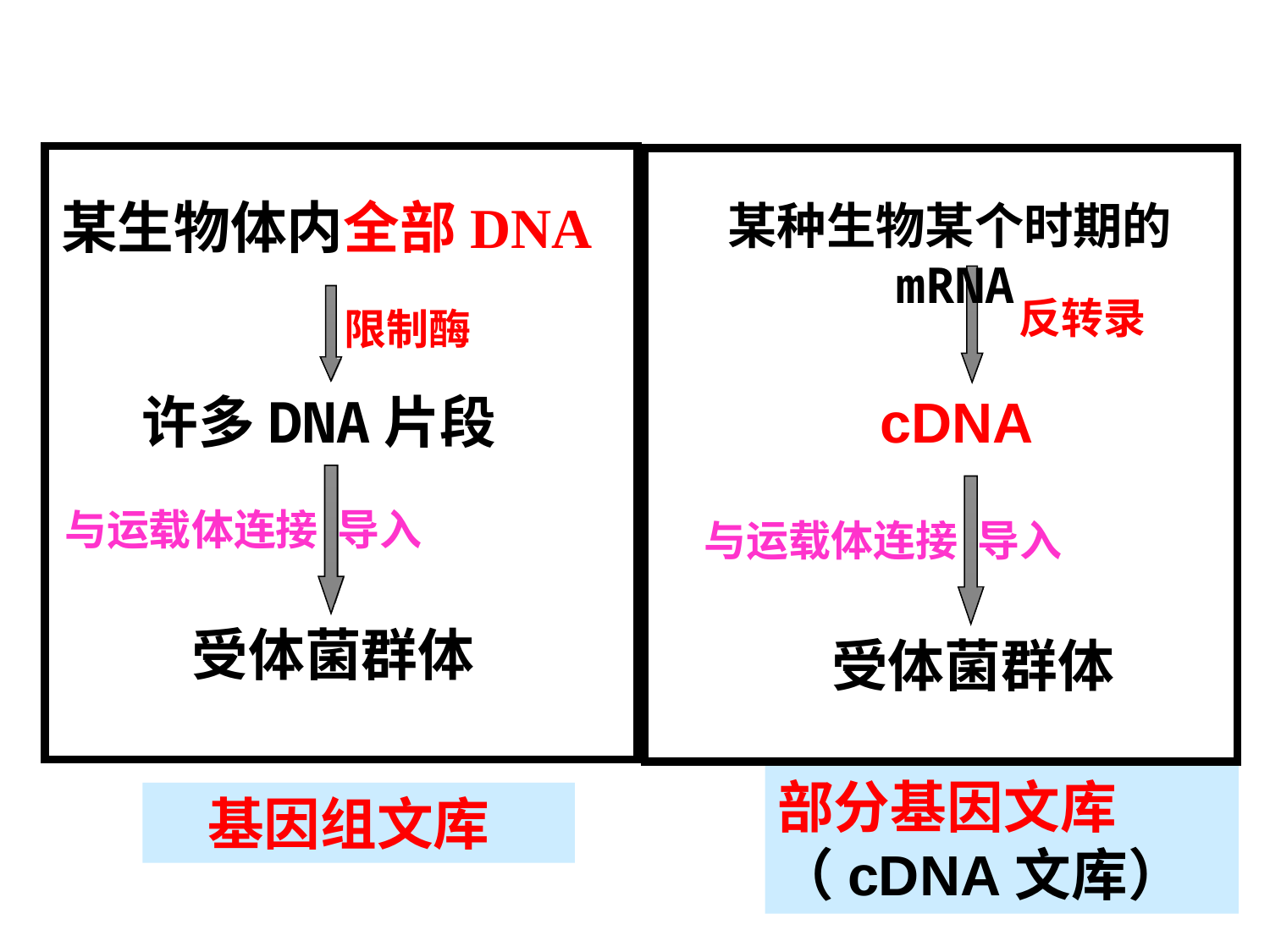

某生物体内全部DNA
某种生物某个时期的mRNA

反转录

限制酶
许多DNA片段
cDNA

与运载体连接  导入

与运载体连接  导入
受体菌群体
受体菌群体
部分基因文库
（cDNA文库）
   基因组文库